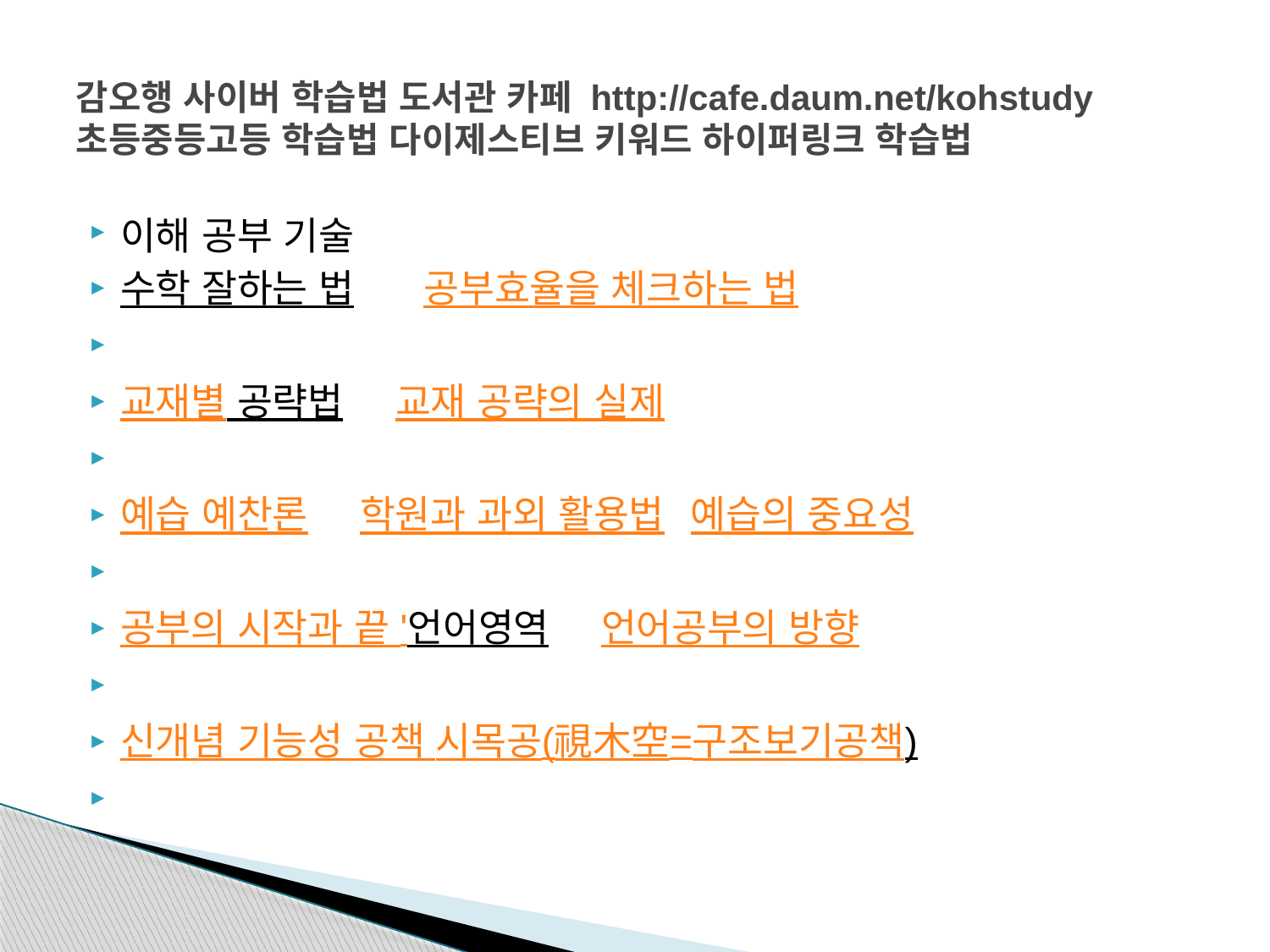

# 감오행 사이버 학습법 도서관 카페 http://cafe.daum.net/kohstudy 초등중등고등 학습법 다이제스티브 키워드 하이퍼링크 학습법
이해 공부 기술
수학 잘하는 법        공부효율을 체크하는 법

교재별 공략법      교재 공략의 실제

예습 예찬론      학원과 과외 활용법   예습의 중요성

공부의 시작과 끝 '언어영역      언어공부의 방향

신개념 기능성 공책 시목공(視木空=구조보기공책)